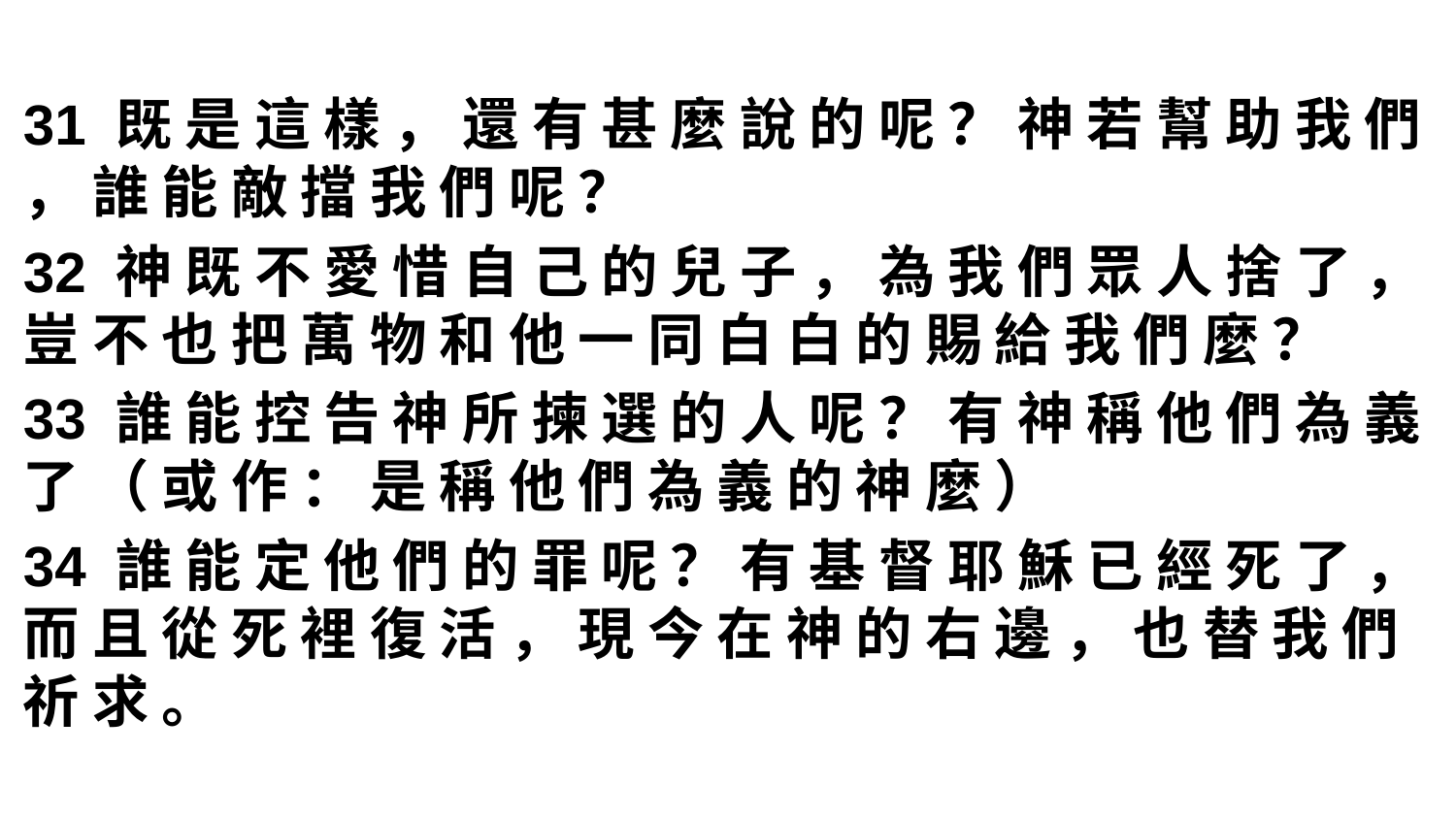

#
31 既 是 這 樣 ， 還 有 甚 麼 說 的 呢 ？ 神 若 幫 助 我 們 ， 誰 能 敵 擋 我 們 呢 ？
32 神 既 不 愛 惜 自 己 的 兒 子 ， 為 我 們 眾 人 捨 了 ， 豈 不 也 把 萬 物 和 他 一 同 白 白 的 賜 給 我 們 麼 ？
33 誰 能 控 告 神 所 揀 選 的 人 呢 ？ 有 神 稱 他 們 為 義 了 （ 或 作 ： 是 稱 他 們 為 義 的 神 麼 ）
34 誰 能 定 他 們 的 罪 呢 ？ 有 基 督 耶 穌 已 經 死 了 ， 而 且 從 死 裡 復 活 ， 現 今 在 神 的 右 邊 ， 也 替 我 們 祈 求 。